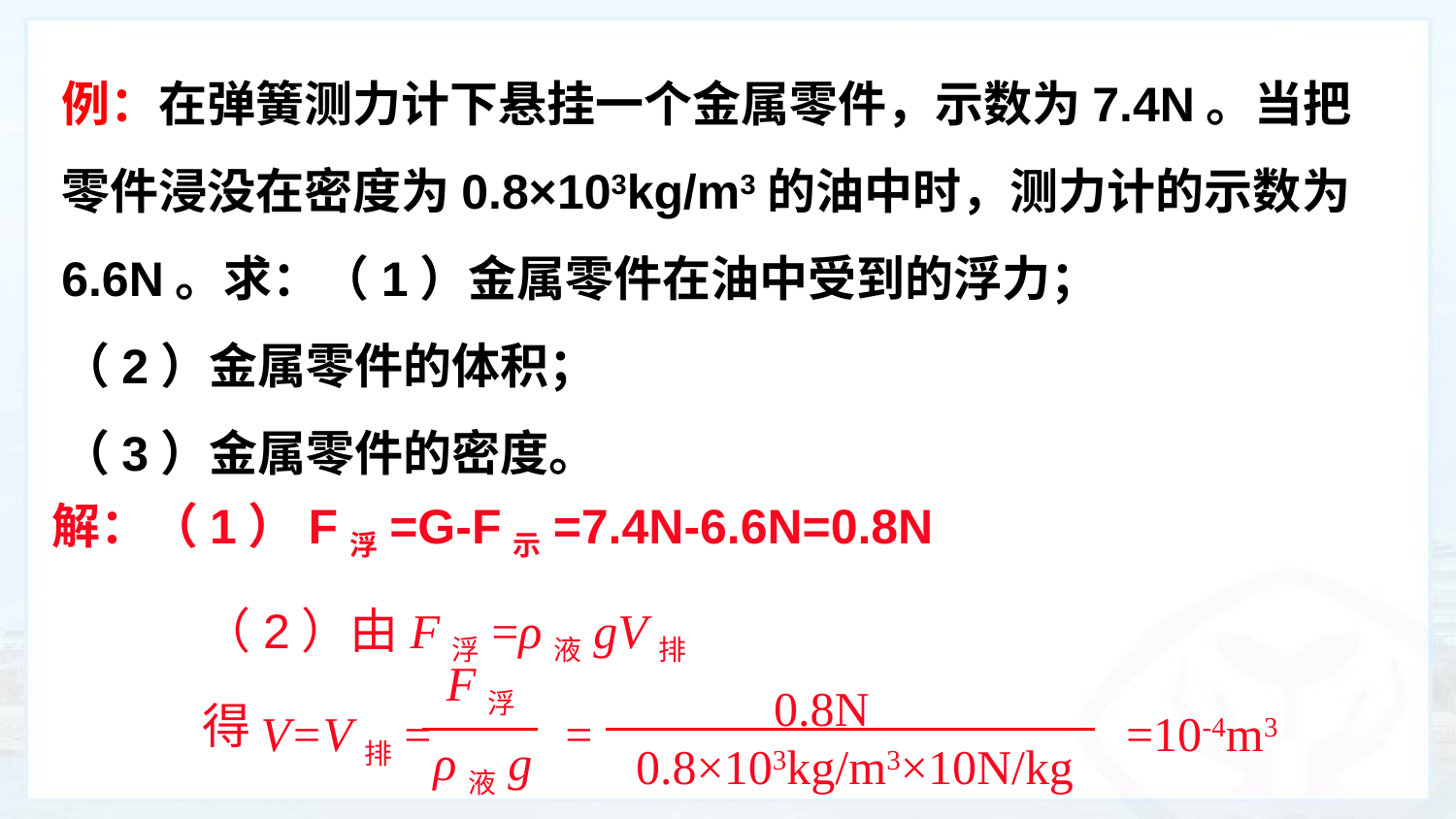

例：在弹簧测力计下悬挂一个金属零件，示数为7.4N。当把零件浸没在密度为0.8×103kg/m3的油中时，测力计的示数为6.6N。求：（1）金属零件在油中受到的浮力；
（2）金属零件的体积；
（3）金属零件的密度。
解：（1）F浮=G-F示=7.4N-6.6N=0.8N
（2）由F浮=ρ液gV排得
F浮
0.8N
V=V排=                   =                                            =10-4m3
ρ液g
0.8×103kg/m3×10N/kg